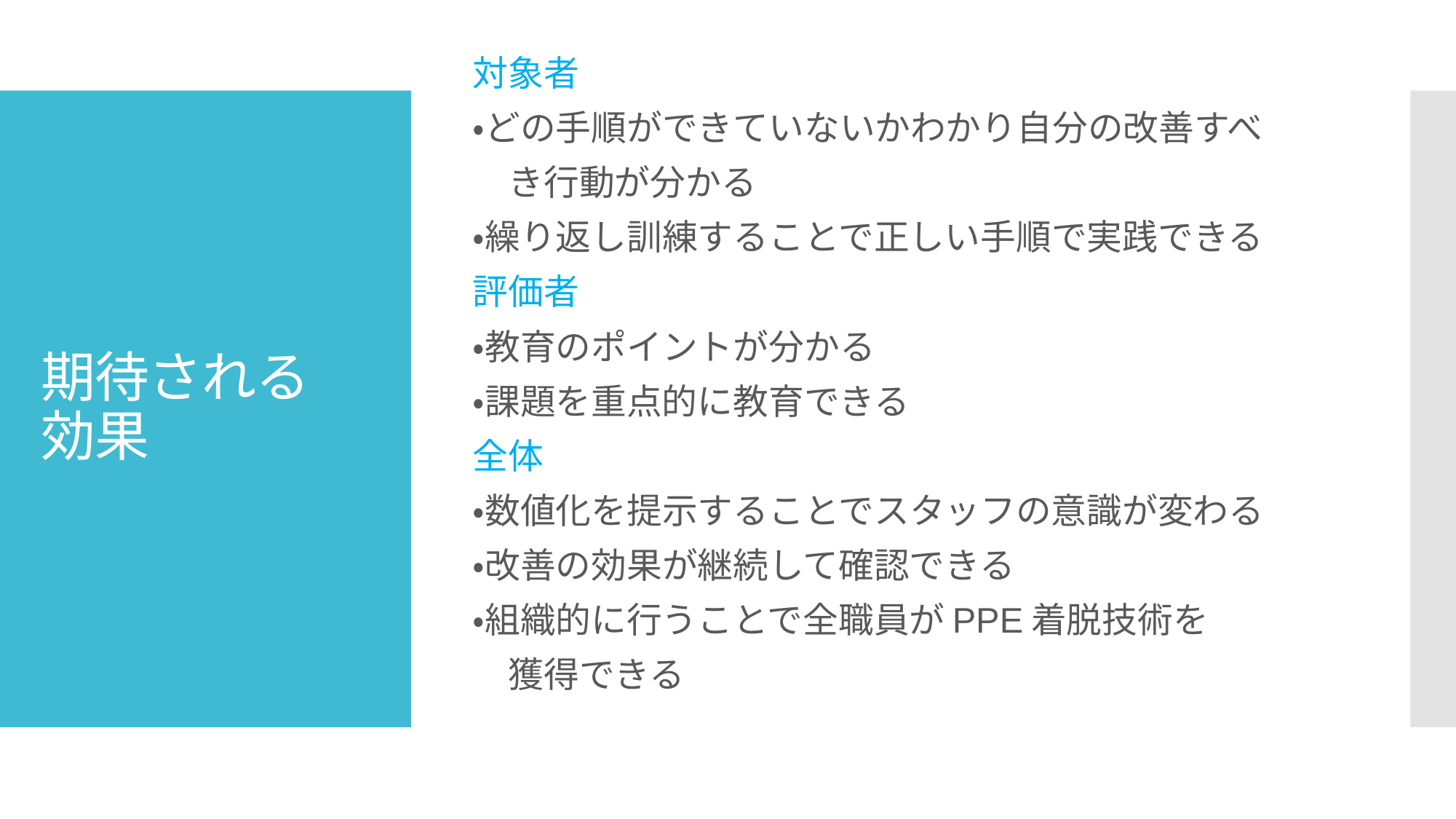

対象者
・どの手順ができていないかわかり自分の改善すべ
　き行動が分かる
・繰り返し訓練することで正しい手順で実践できる
評価者
・教育のポイントが分かる
・課題を重点的に教育できる
全体
・数値化を提示することでスタッフの意識が変わる
・改善の効果が継続して確認できる
・組織的に行うことで全職員がPPE着脱技術を
　獲得できる

# 期待される 効果